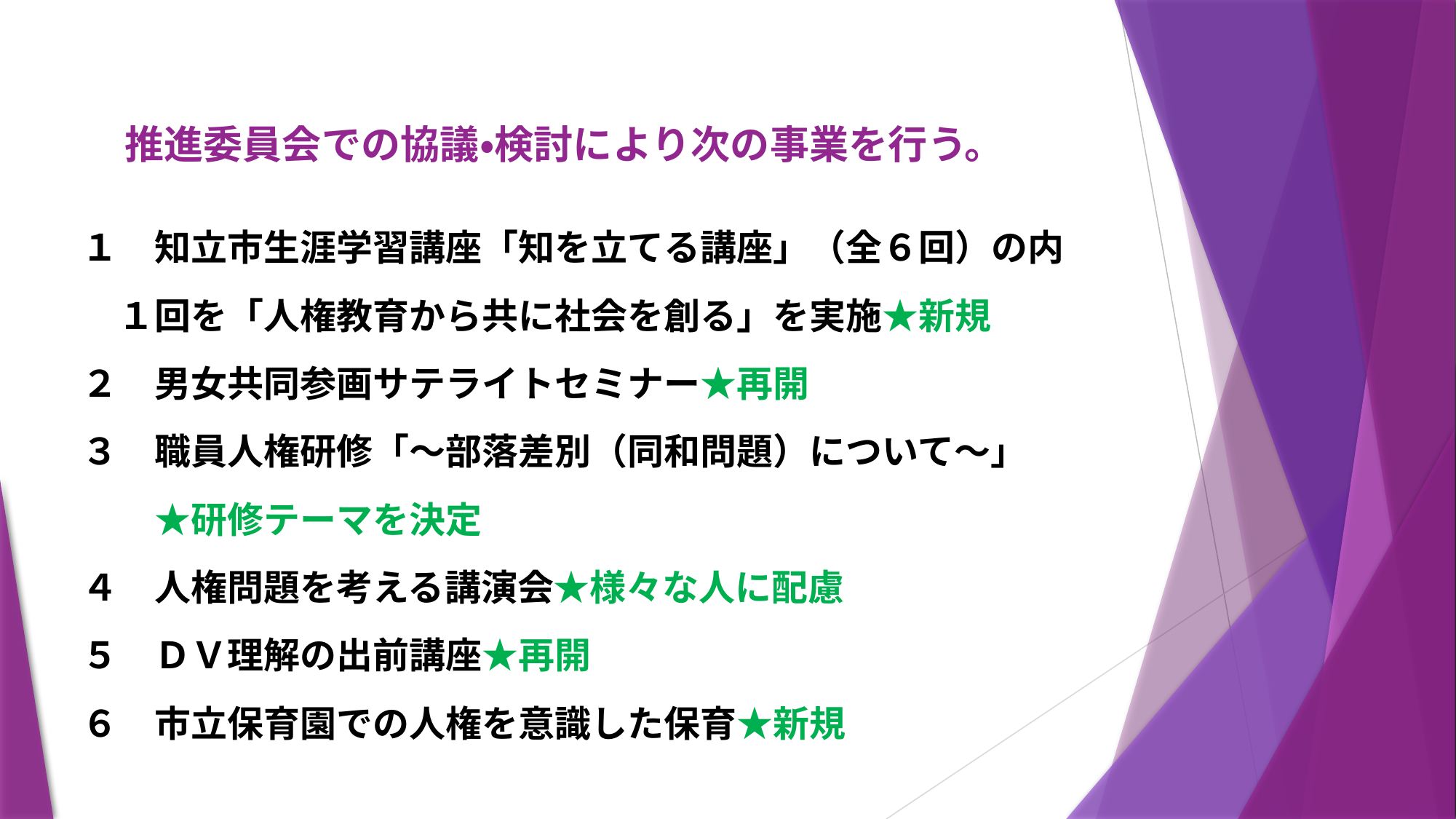

# 推進委員会での協議・検討により次の事業を行う。
１　知立市生涯学習講座「知を立てる講座」（全６回）の内
　１回を「人権教育から共に社会を創る」を実施★新規
２　男女共同参画サテライトセミナー★再開
３　職員人権研修「～部落差別（同和問題）について～」
　　★研修テーマを決定
４　人権問題を考える講演会★様々な人に配慮
５　ＤＶ理解の出前講座★再開
６　市立保育園での人権を意識した保育★新規